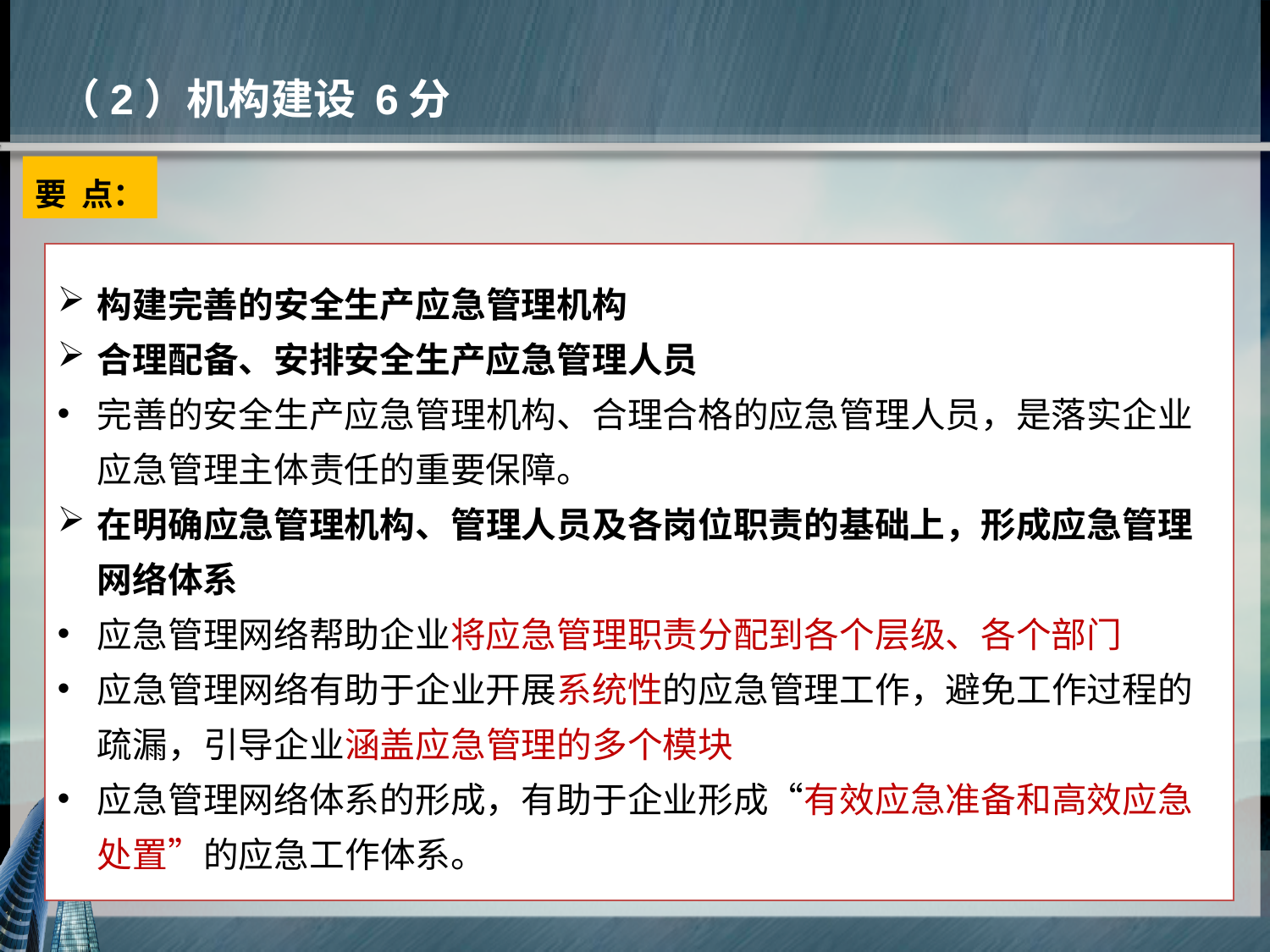

（2）机构建设 6分
要  点：
构建完善的安全生产应急管理机构
合理配备、安排安全生产应急管理人员
完善的安全生产应急管理机构、合理合格的应急管理人员，是落实企业应急管理主体责任的重要保障。
在明确应急管理机构、管理人员及各岗位职责的基础上，形成应急管理网络体系
应急管理网络帮助企业将应急管理职责分配到各个层级、各个部门
应急管理网络有助于企业开展系统性的应急管理工作，避免工作过程的疏漏，引导企业涵盖应急管理的多个模块
应急管理网络体系的形成，有助于企业形成“有效应急准备和高效应急处置”的应急工作体系。